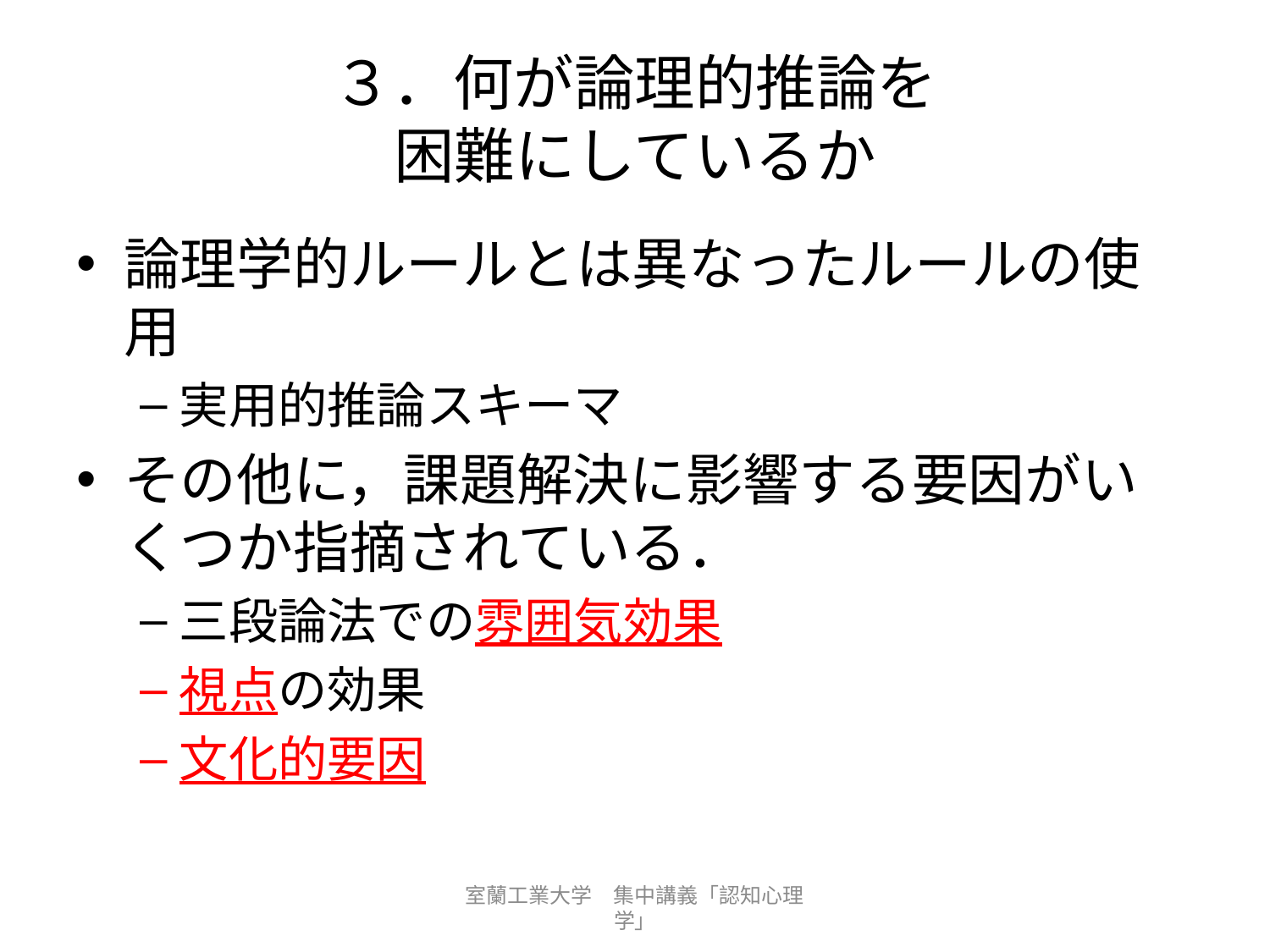

# ３．何が論理的推論を 困難にしているか
論理学的ルールとは異なったルールの使用
実用的推論スキーマ
その他に，課題解決に影響する要因がいくつか指摘されている．
三段論法での雰囲気効果
視点の効果
文化的要因
室蘭工業大学　集中講義「認知心理学」